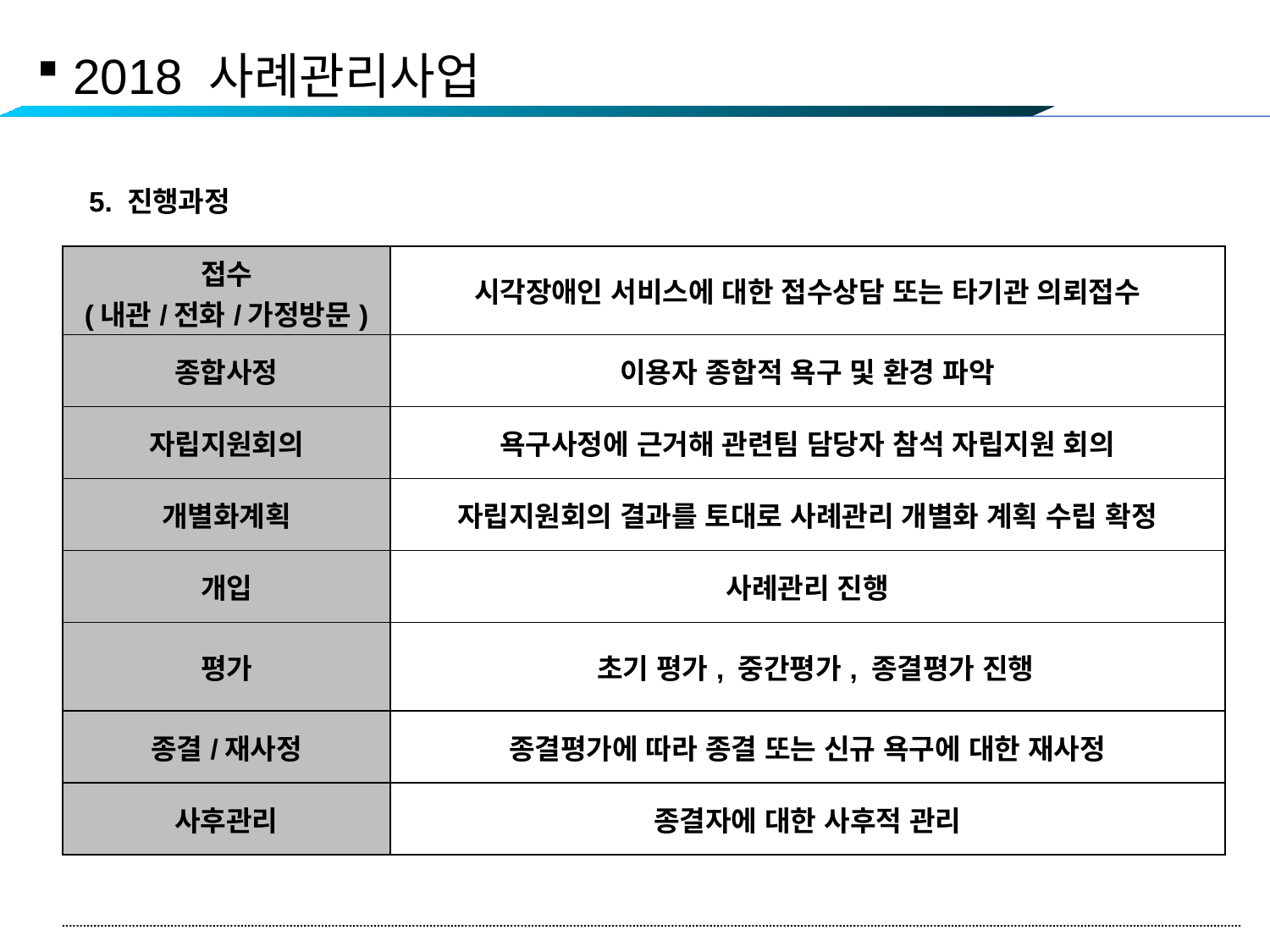

2018 사례관리사업

5. 진행과정

| 접수 (내관/전화/가정방문) | 시각장애인 서비스에 대한 접수상담 또는 타기관 의뢰접수 |
| --- | --- |
| 종합사정 | 이용자 종합적 욕구 및 환경 파악 |
| 자립지원회의 | 욕구사정에 근거해 관련팀 담당자 참석 자립지원 회의 |
| 개별화계획 | 자립지원회의 결과를 토대로 사례관리 개별화 계획 수립 확정 |
| 개입 | 사례관리 진행 |
| 평가 | 초기 평가, 중간평가, 종결평가 진행 |
| 종결/재사정 | 종결평가에 따라 종결 또는 신규 욕구에 대한 재사정 |
| 사후관리 | 종결자에 대한 사후적 관리 |